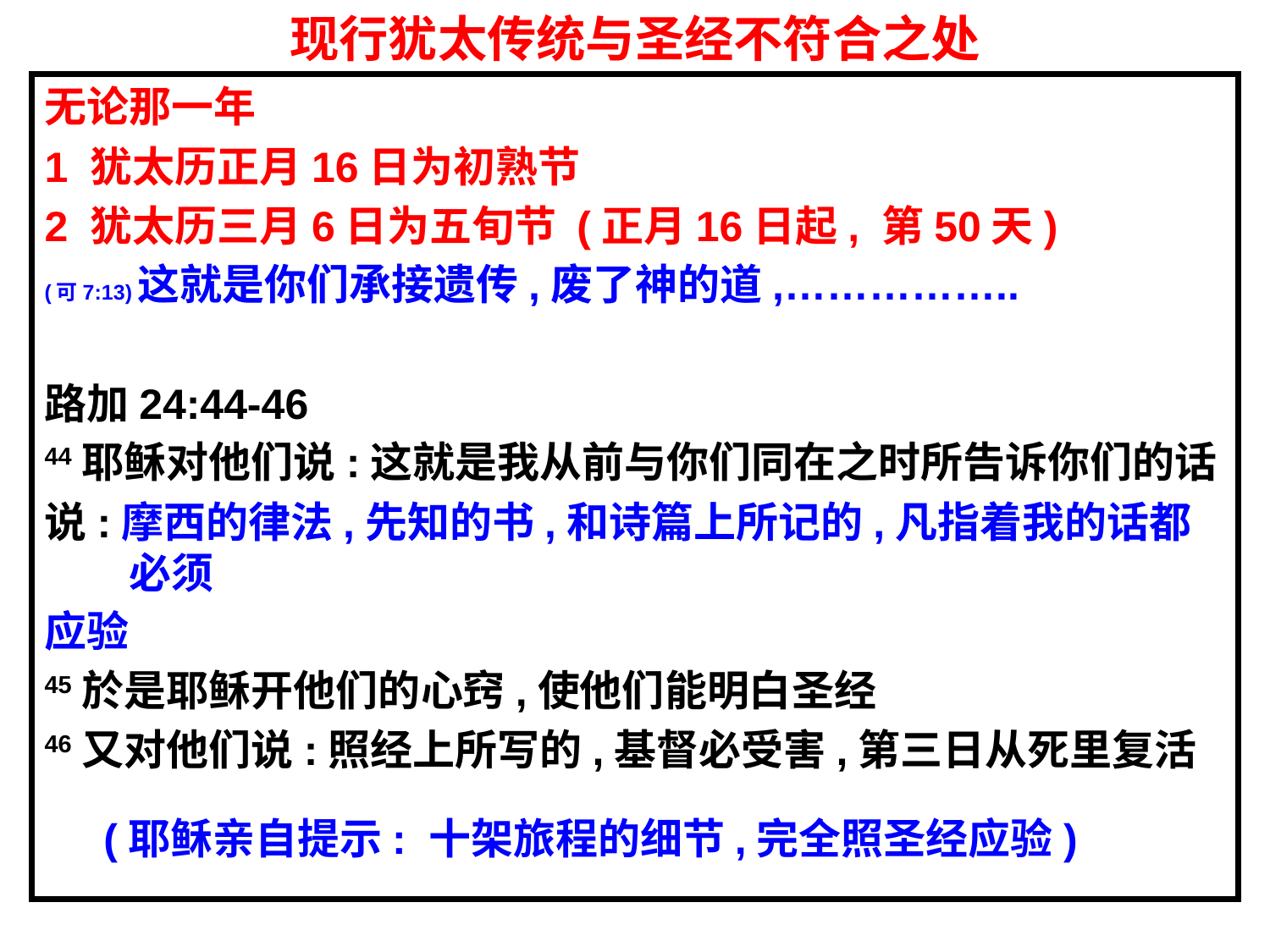

现行犹太传统与圣经不符合之处
无论那一年
1 犹太历正月16日为初熟节
2 犹太历三月6日为五旬节 (正月16日起, 第50天)
(可7:13)这就是你们承接遗传,废了神的道,……………..

路加24:44-46
44耶稣对他们说:这就是我从前与你们同在之时所告诉你们的话
说:摩西的律法,先知的书,和诗篇上所记的,凡指着我的话都必须
应验
45於是耶稣开他们的心窍,使他们能明白圣经
46又对他们说:照经上所写的,基督必受害,第三日从死里复活

     (耶稣亲自提示: 十架旅程的细节,完全照圣经应验)